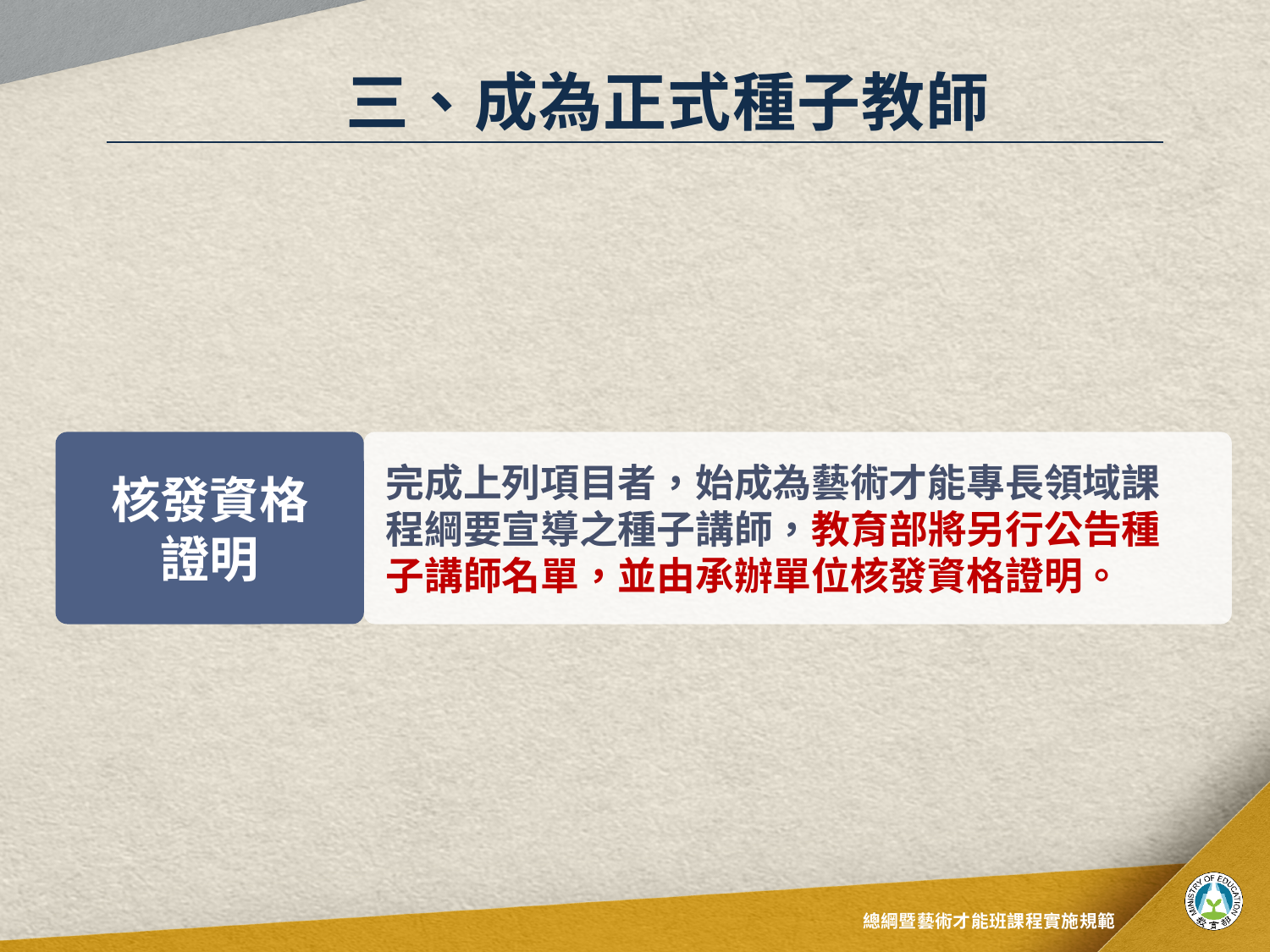

三、成為正式種子教師

核發資格
證明
完成上列項目者，始成為藝術才能專長領域課程綱要宣導之種子講師，教育部將另行公告種子講師名單，並由承辦單位核發資格證明。